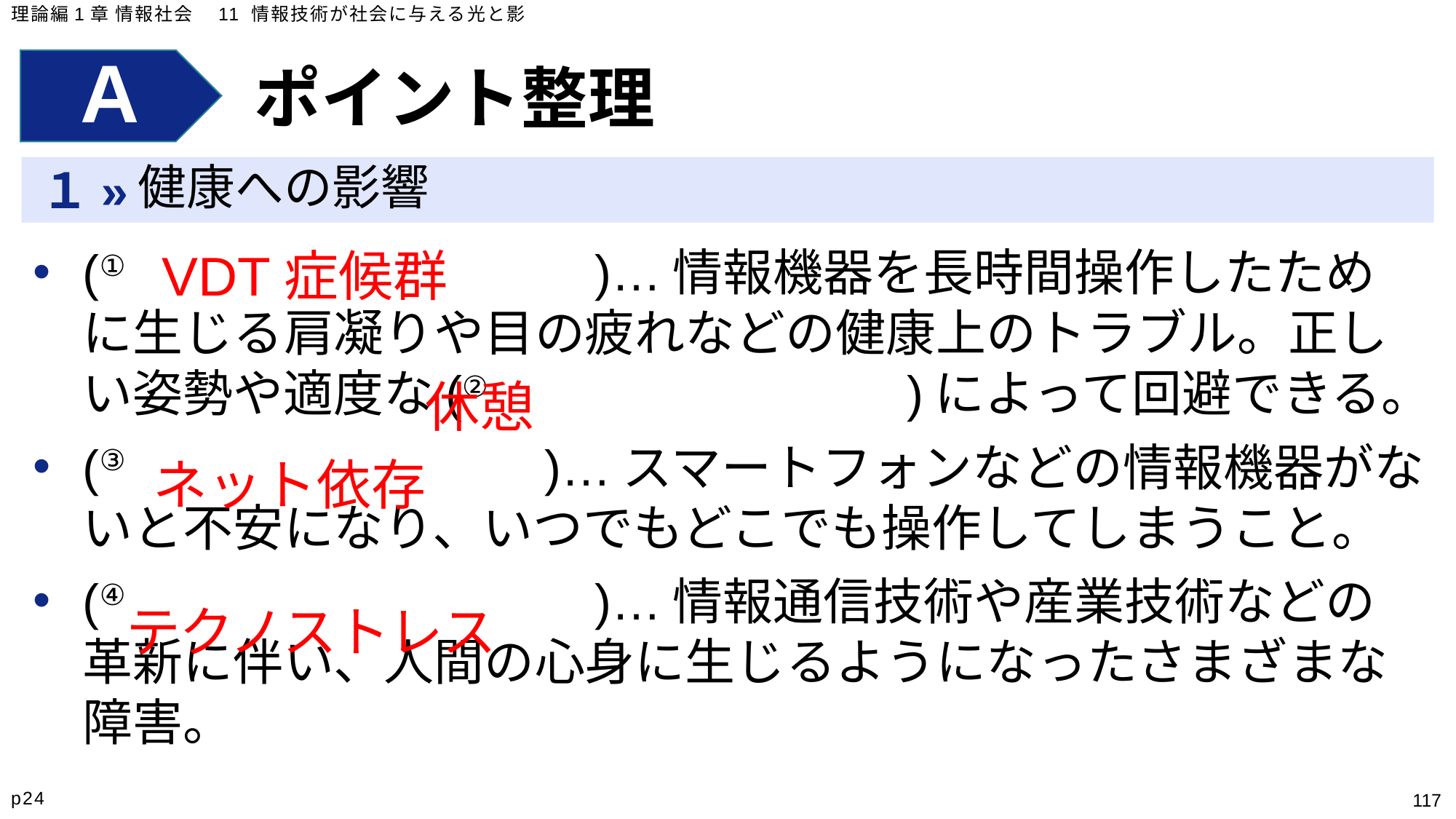

理論編1章 情報社会　11 情報技術が社会に与える光と影
ポイント整理
健康への影響
(①　　　　　　　　　)…情報機器を長時間操作したために生じる肩凝りや目の疲れなどの健康上のトラブル。正しい姿勢や適度な(②　　　　　　　　)によって回避できる。
(③　　　　　　　　)…スマートフォンなどの情報機器がないと不安になり、いつでもどこでも操作してしまうこと。
(④　　　　　　　　　)…情報通信技術や産業技術などの革新に伴い、人間の心身に生じるようになったさまざまな障害。
VDT症候群
休憩
ネット依存
テクノストレス
p24
117